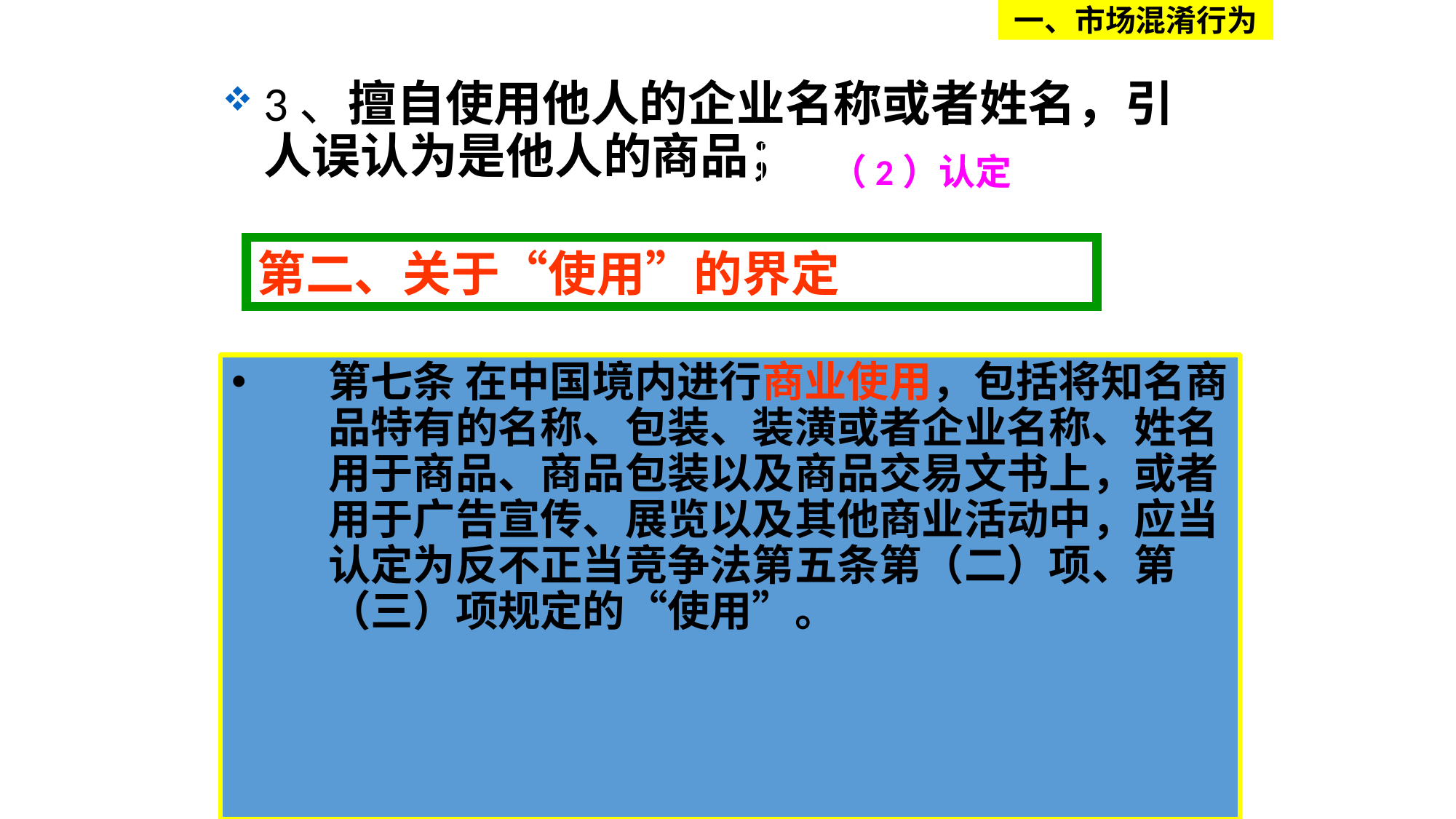

一、市场混淆行为
3、擅自使用他人的企业名称或者姓名，引人误认为是他人的商品；
（2）认定
第二、关于“使用”的界定
第七条 在中国境内进行商业使用，包括将知名商品特有的名称、包装、装潢或者企业名称、姓名用于商品、商品包装以及商品交易文书上，或者用于广告宣传、展览以及其他商业活动中，应当认定为反不正当竞争法第五条第（二）项、第（三）项规定的“使用”。